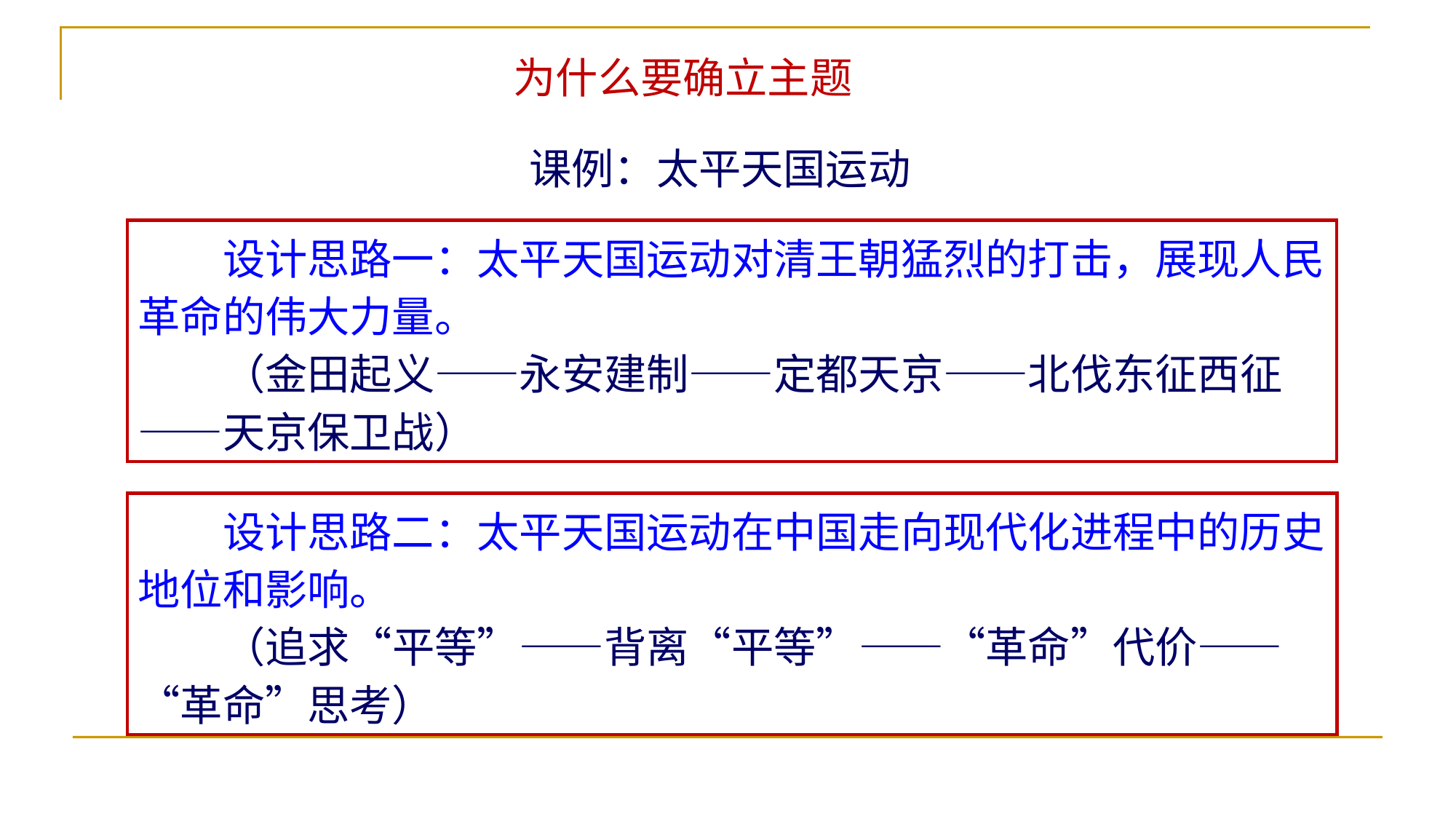

为什么要确立主题
课例：太平天国运动
　　设计思路一：太平天国运动对清王朝猛烈的打击，展现人民革命的伟大力量。
　　（金田起义——永安建制——定都天京——北伐东征西征——天京保卫战）
　　设计思路二：太平天国运动在中国走向现代化进程中的历史地位和影响。
　　（追求“平等”——背离“平等”——“革命”代价——“革命”思考）